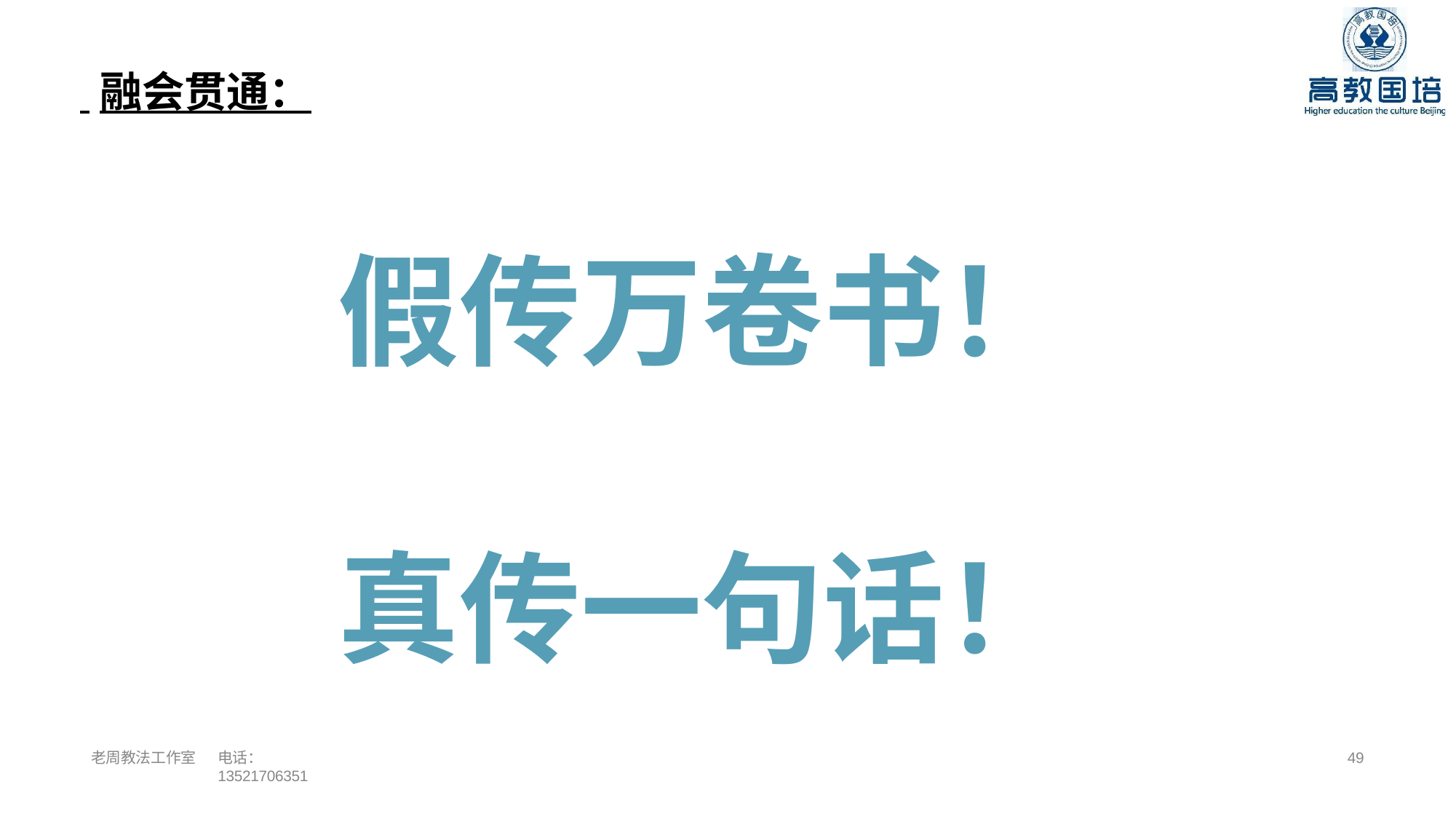

# 融会贯通：
假传万卷书！

真传一句话！
老周教法工作室
电话：13521706351
49